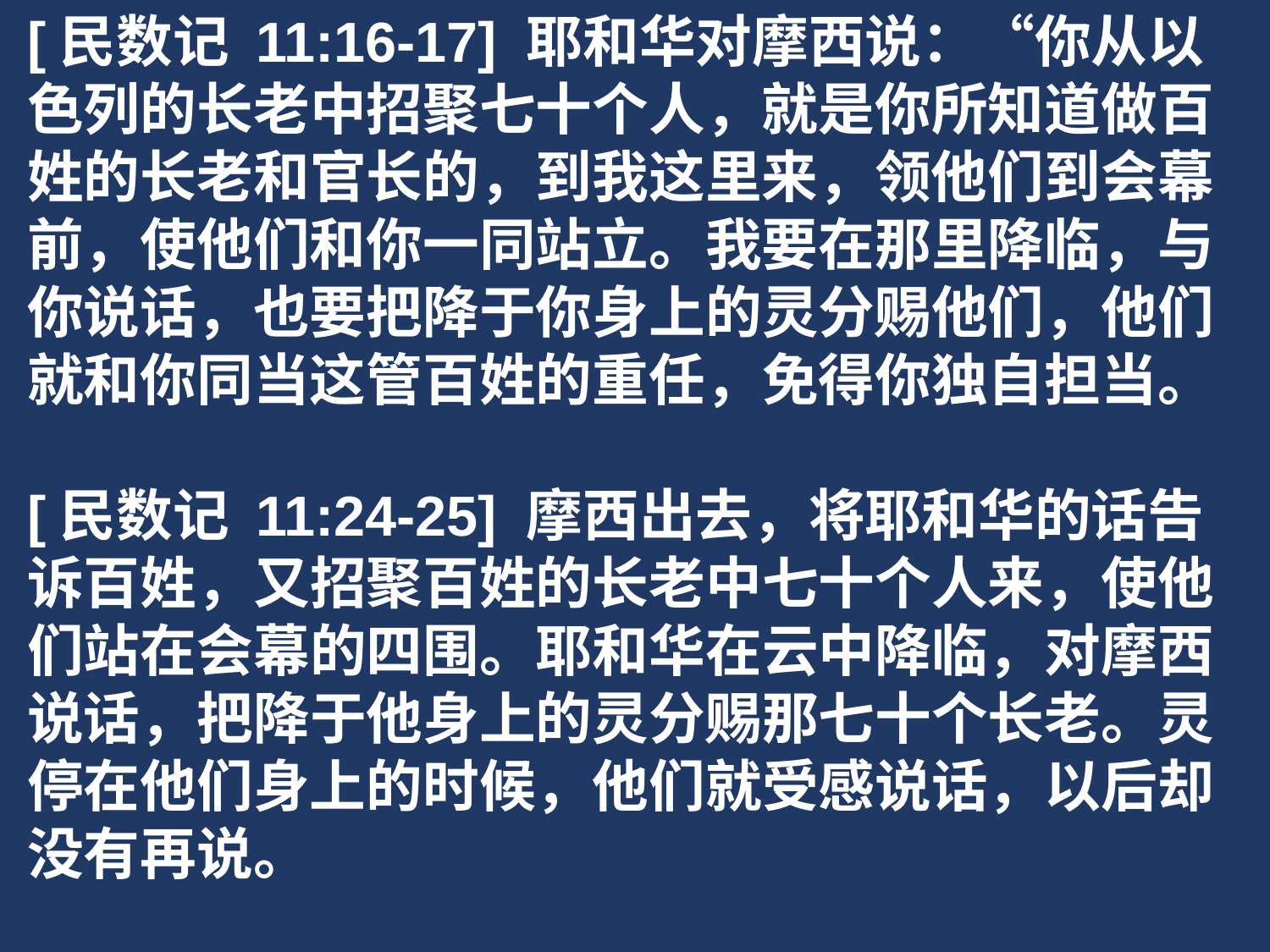

[民数记 11:16-17] 耶和华对摩西说：“你从以色列的长老中招聚七十个人，就是你所知道做百姓的长老和官长的，到我这里来，领他们到会幕前，使他们和你一同站立。我要在那里降临，与你说话，也要把降于你身上的灵分赐他们，他们就和你同当这管百姓的重任，免得你独自担当。

[民数记 11:24-25] 摩西出去，将耶和华的话告诉百姓，又招聚百姓的长老中七十个人来，使他们站在会幕的四围。耶和华在云中降临，对摩西说话，把降于他身上的灵分赐那七十个长老。灵停在他们身上的时候，他们就受感说话，以后却没有再说。